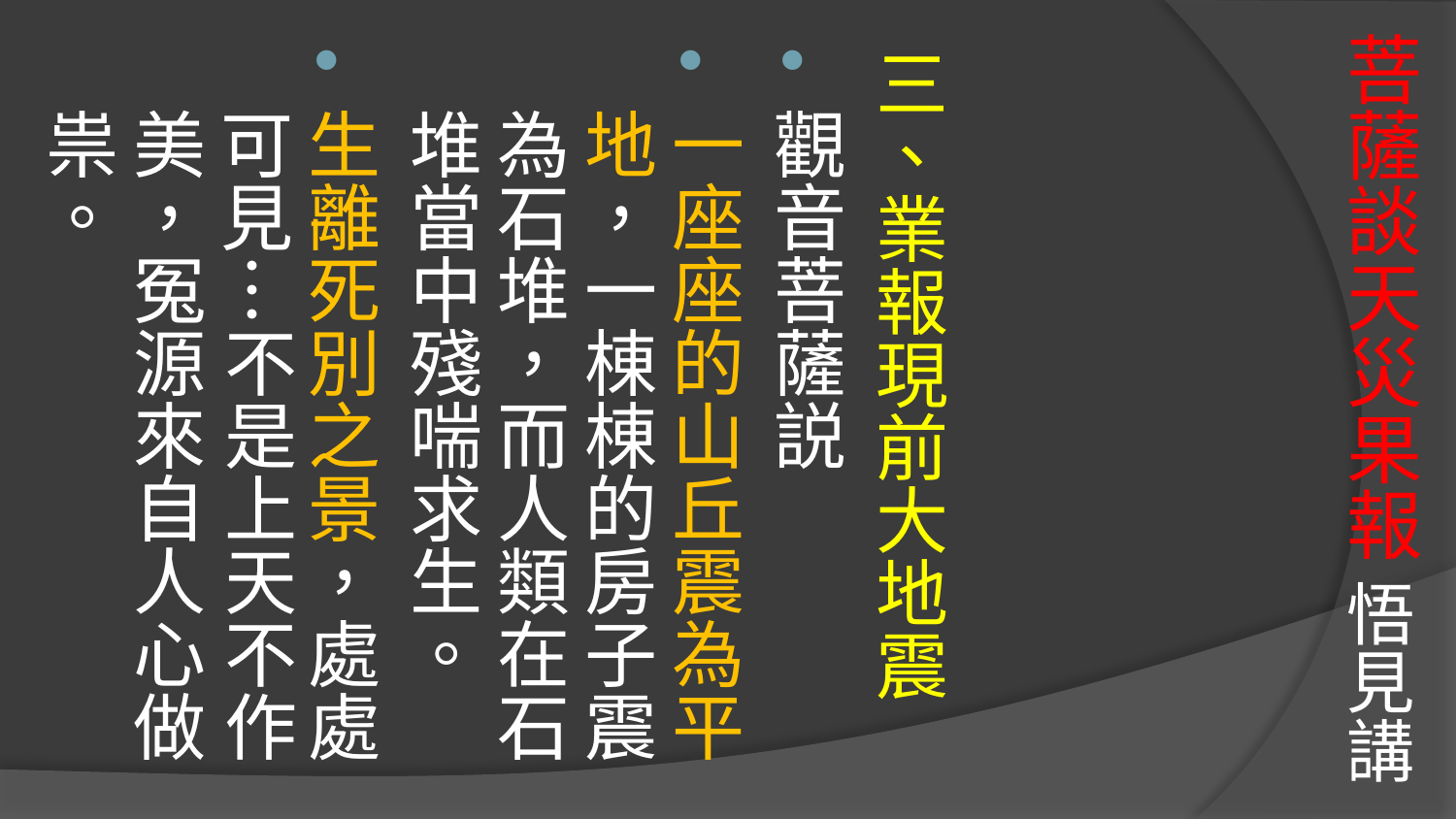

# 菩薩談天災果報 悟見講
三、業報現前大地震
觀音菩薩説
一座座的山丘震為平地，一棟棟的房子震為石堆，而人類在石堆當中殘喘求生。
生離死別之景，處處可見…不是上天不作美，冤源來自人心做祟。